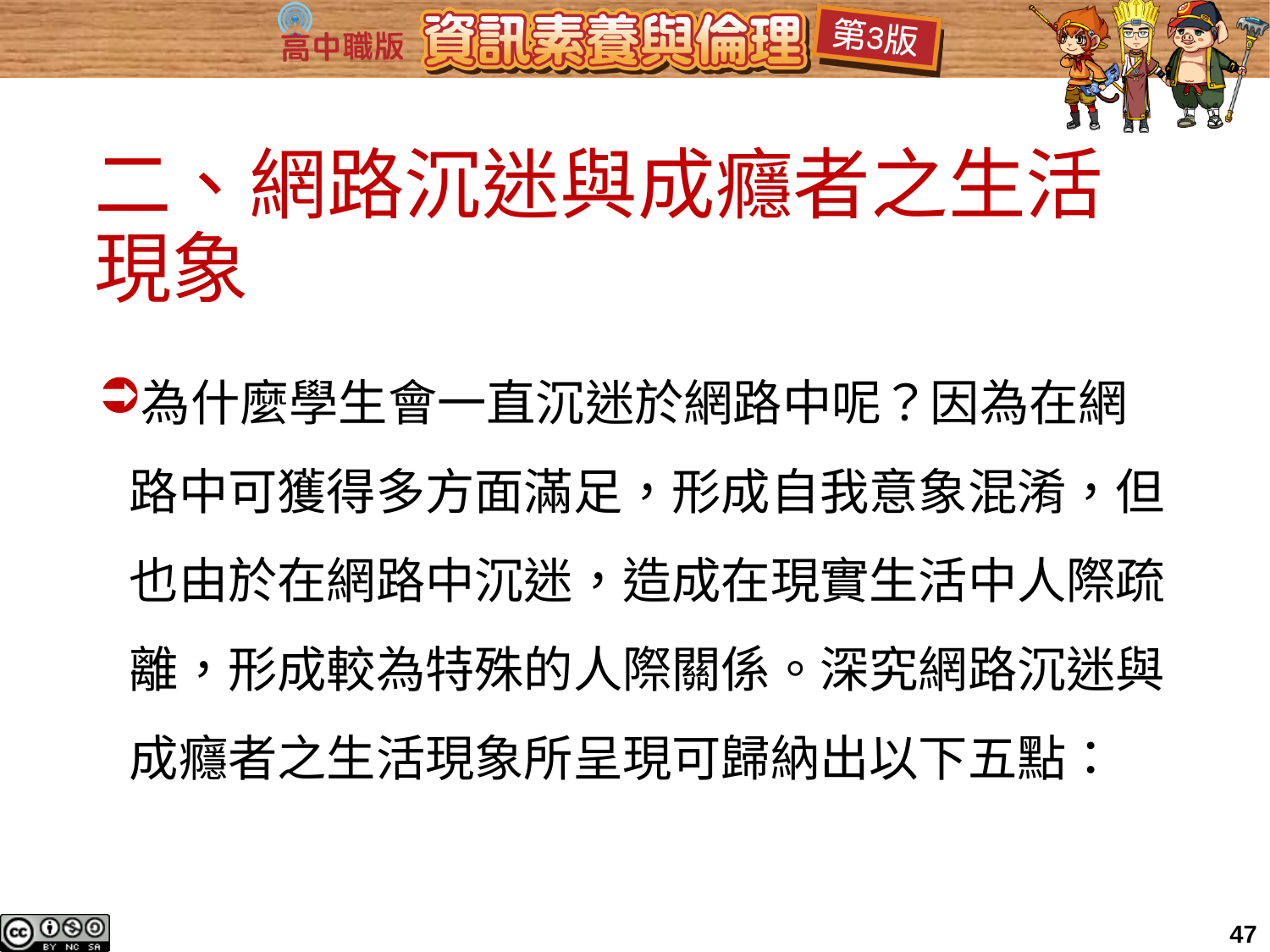

# 二、網路沉迷與成癮者之生活現象
為什麼學生會一直沉迷於網路中呢？因為在網路中可獲得多方面滿足，形成自我意象混淆，但也由於在網路中沉迷，造成在現實生活中人際疏離，形成較為特殊的人際關係。深究網路沉迷與成癮者之生活現象所呈現可歸納出以下五點：
47